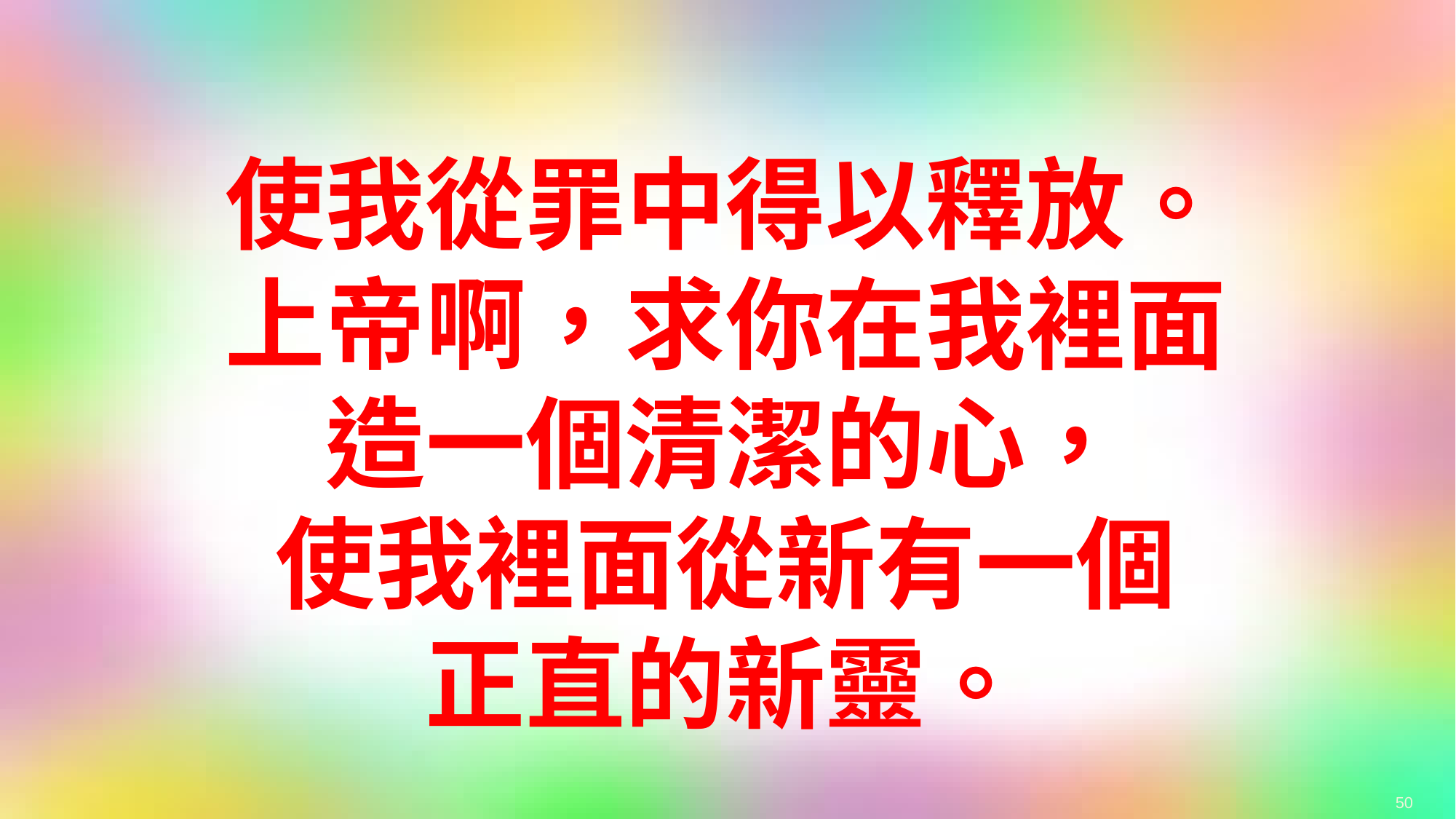

使我從罪中得以釋放。
上帝啊，求你在我裡面
造一個清潔的心，
使我裡面從新有一個
正直的新靈。
50